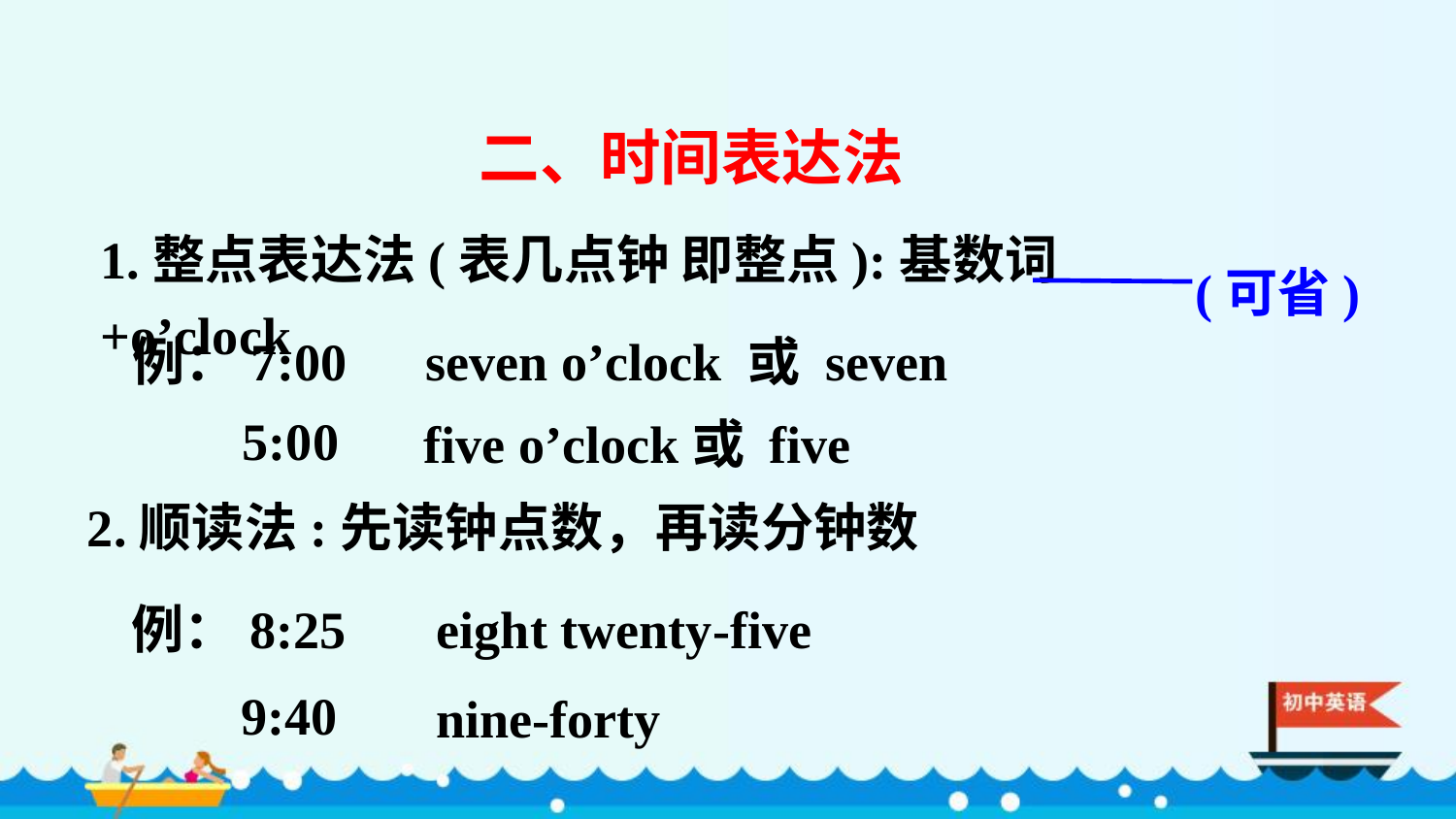

二、时间表达法
1.整点表达法(表几点钟 即整点):基数词+o’clock
(可省)
例：7:00
seven o’clock 或 seven
5:00
five o’clock或 five
2.顺读法:先读钟点数，再读分钟数
例：8:25
eight twenty-five
9:40
nine-forty